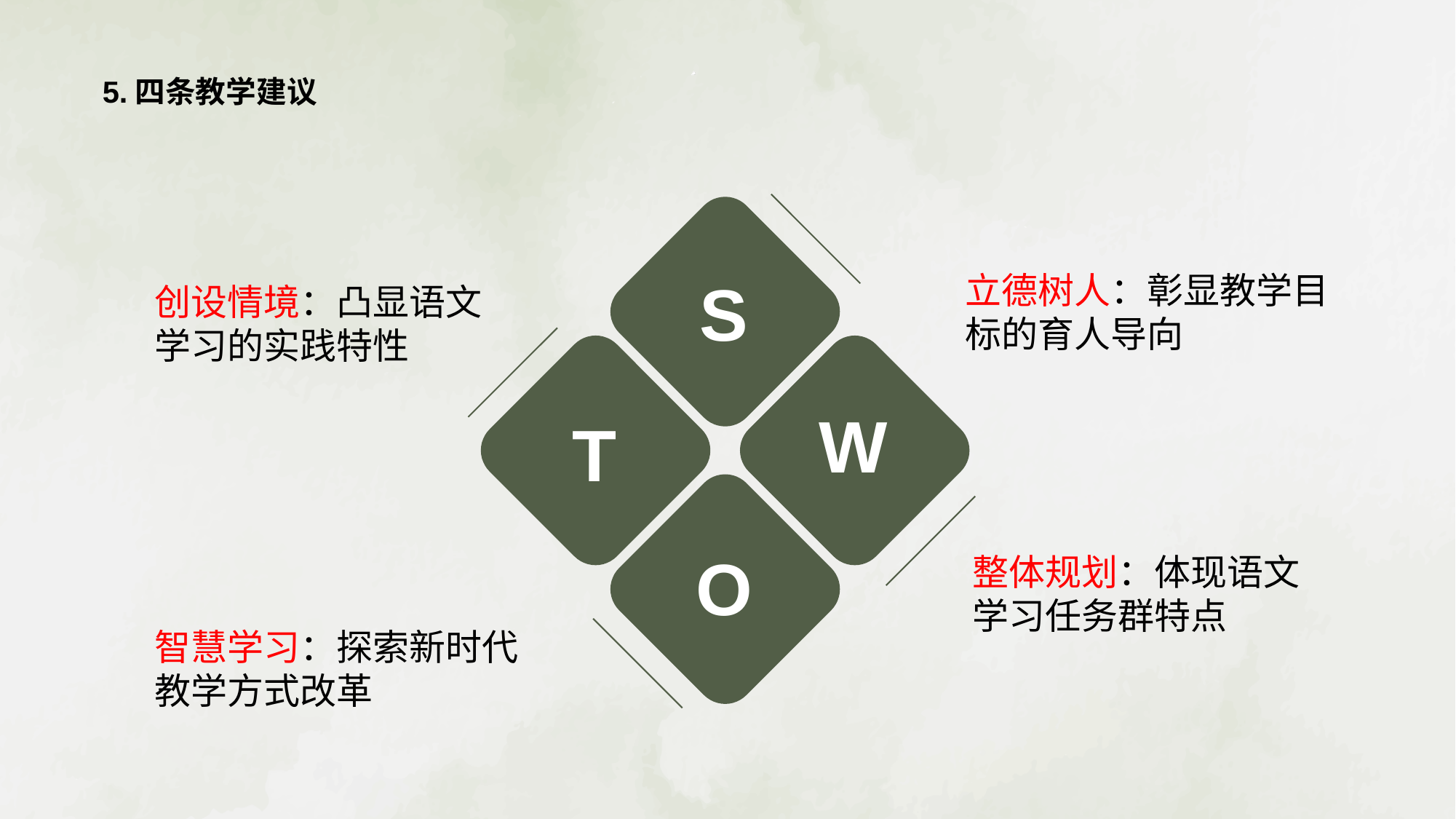

5.四条教学建议

S

立德树人：彰显教学目标的育人导向
创设情境：凸显语文学习的实践特性

W

T

O

整体规划：体现语文学习任务群特点

智慧学习：探索新时代
教学方式改革